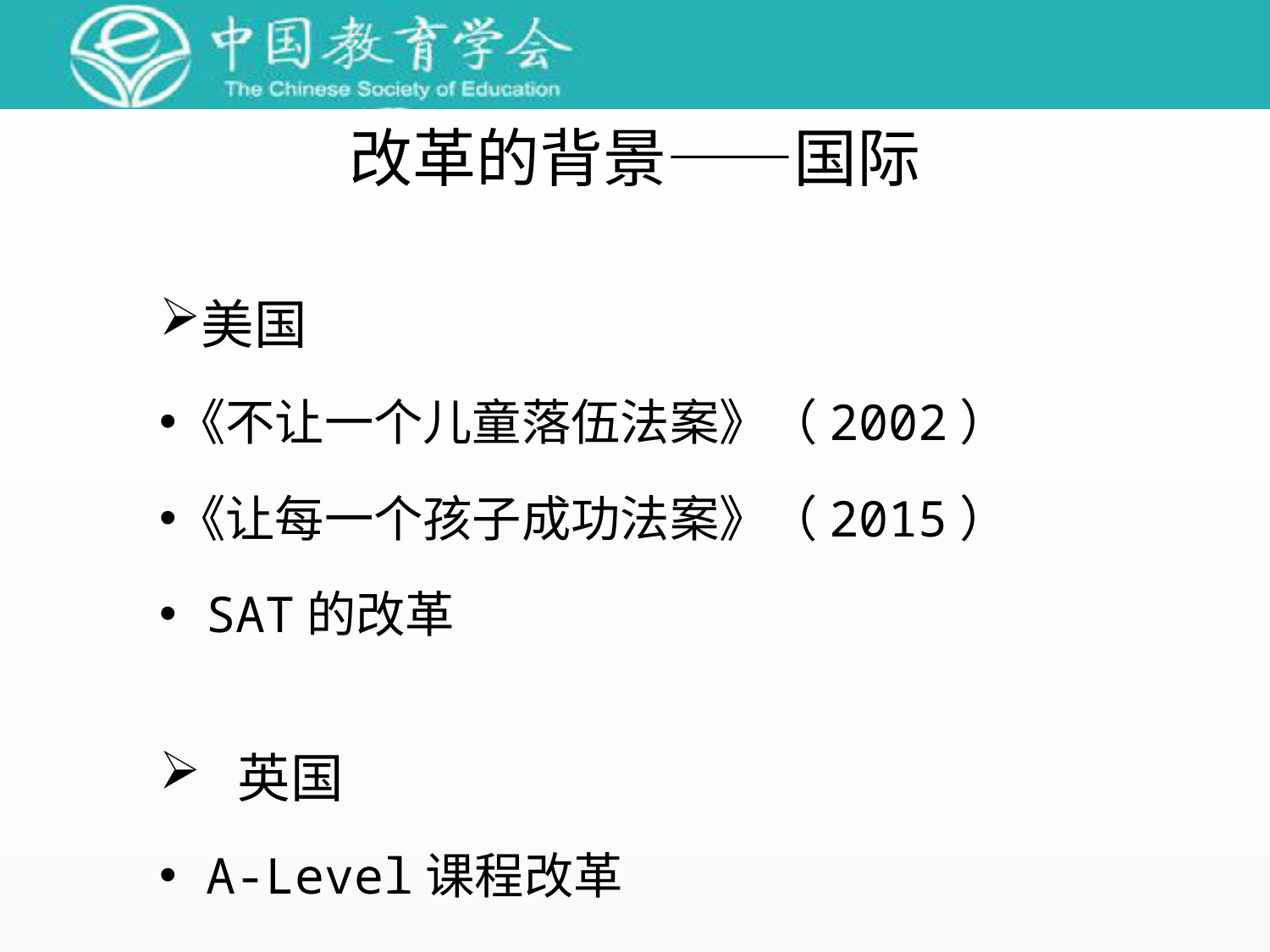

改革的背景——国际
美国
《不让一个儿童落伍法案》（2002）
《让每一个孩子成功法案》（2015）
 SAT的改革
  英国
 A-Level课程改革